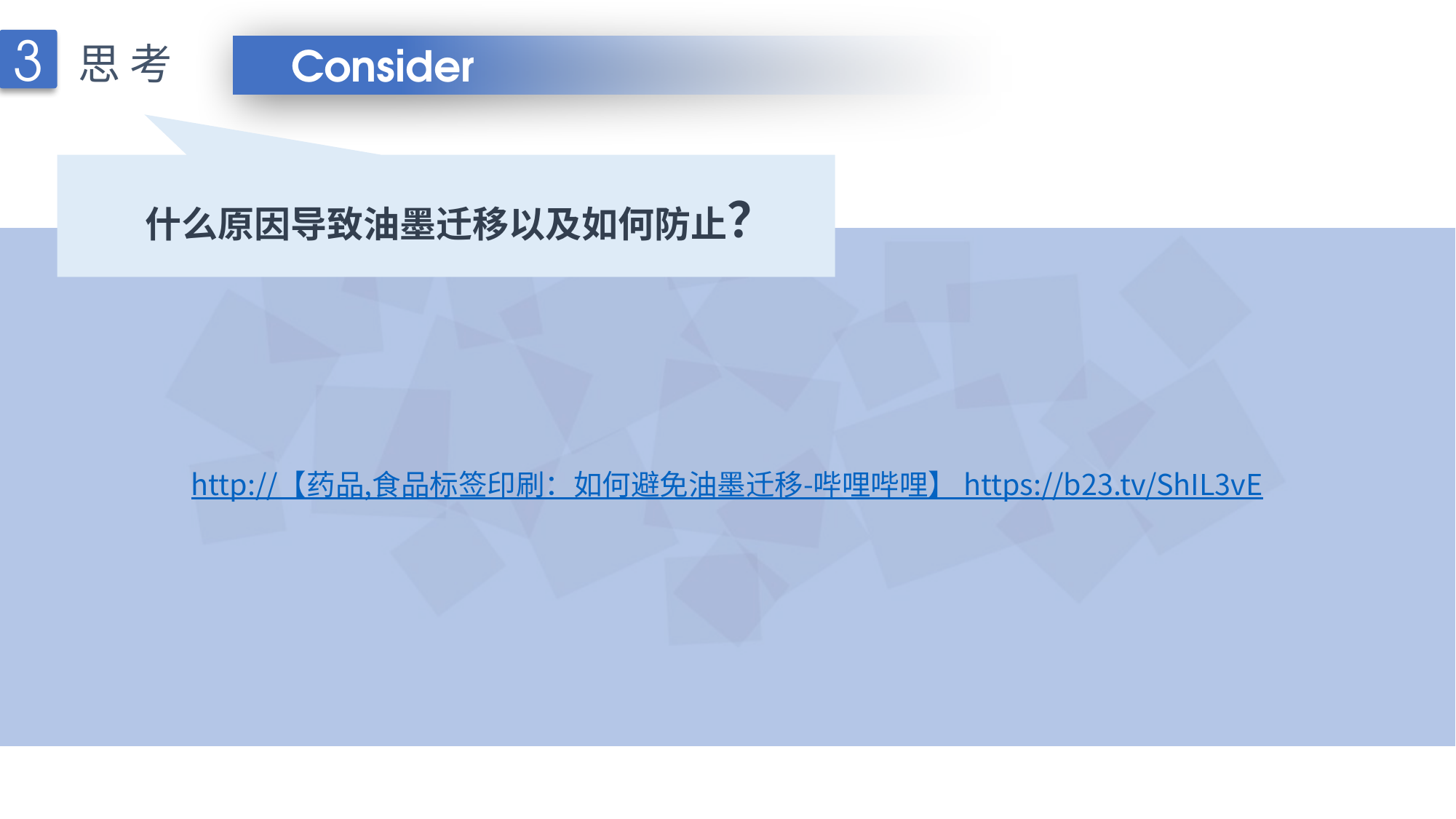

3
思考
    Consider

什么原因导致油墨迁移以及如何防止？

http://【药品,食品标签印刷：如何避免油墨迁移-哔哩哔哩】 https://b23.tv/ShIL3vE